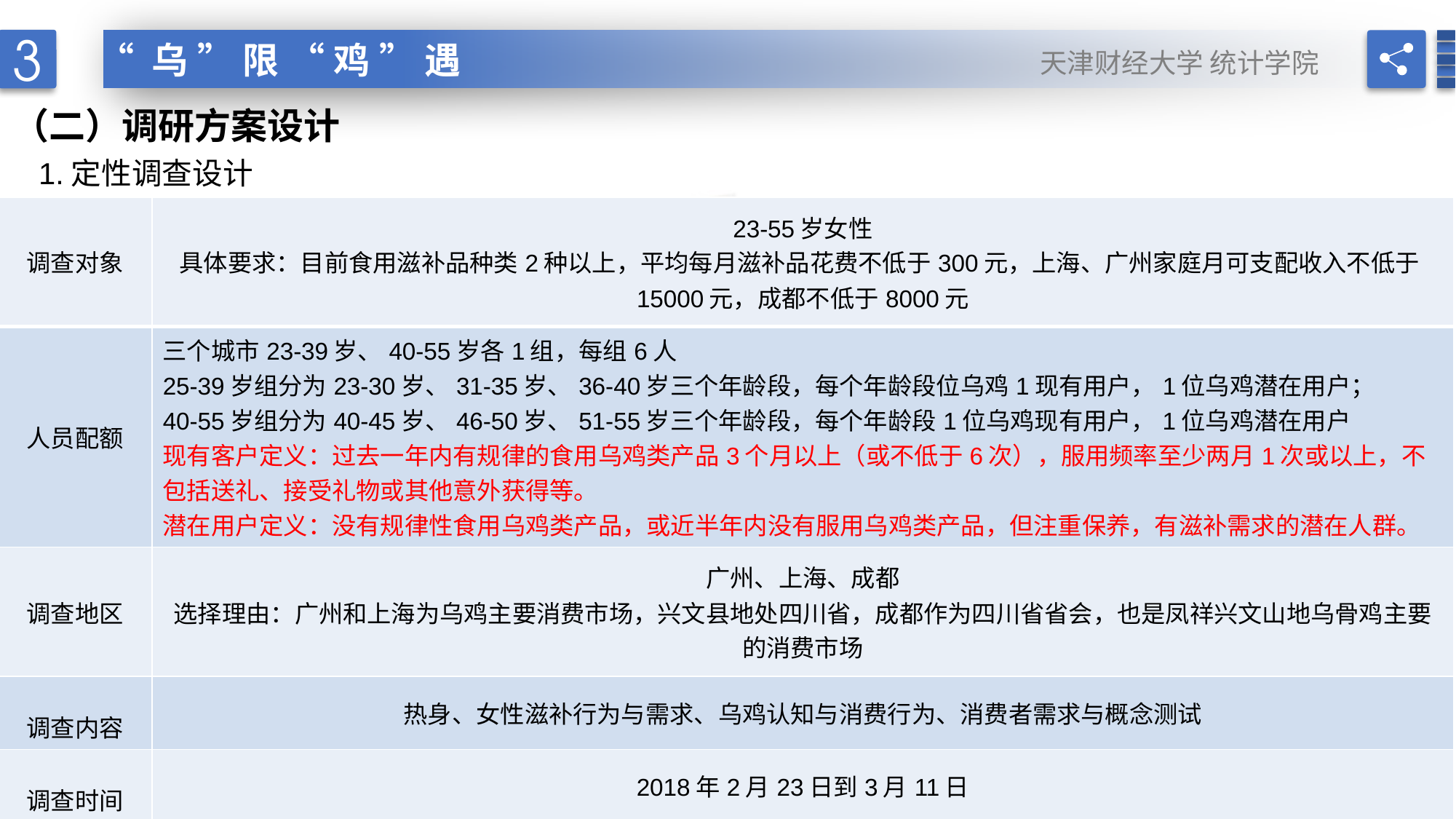

3

天津财经大学 统计学院

“乌”限“鸡”遇
# （二）调研方案设计
1.定性调查设计
| 调查对象 | 23-55岁女性 具体要求：目前食用滋补品种类2种以上，平均每月滋补品花费不低于300元，上海、广州家庭月可支配收入不低于15000元，成都不低于8000元 |
| --- | --- |
| 人员配额 | 三个城市23-39岁、40-55岁各1组，每组6人 25-39岁组分为23-30岁、31-35岁、36-40岁三个年龄段，每个年龄段位乌鸡1现有用户，1位乌鸡潜在用户； 40-55岁组分为40-45岁、46-50岁、51-55岁三个年龄段，每个年龄段1位乌鸡现有用户，1位乌鸡潜在用户 现有客户定义：过去一年内有规律的食用乌鸡类产品3个月以上（或不低于6次），服用频率至少两月1次或以上，不包括送礼、接受礼物或其他意外获得等。 潜在用户定义：没有规律性食用乌鸡类产品，或近半年内没有服用乌鸡类产品，但注重保养，有滋补需求的潜在人群。 |
| 调查地区 | 广州、上海、成都 选择理由：广州和上海为乌鸡主要消费市场，兴文县地处四川省，成都作为四川省省会，也是凤祥兴文山地乌骨鸡主要的消费市场 |
| 调查内容 | 热身、女性滋补行为与需求、乌鸡认知与消费行为、消费者需求与概念测试 |
| 调查时间 | 2018年2月23日到3月11日 |